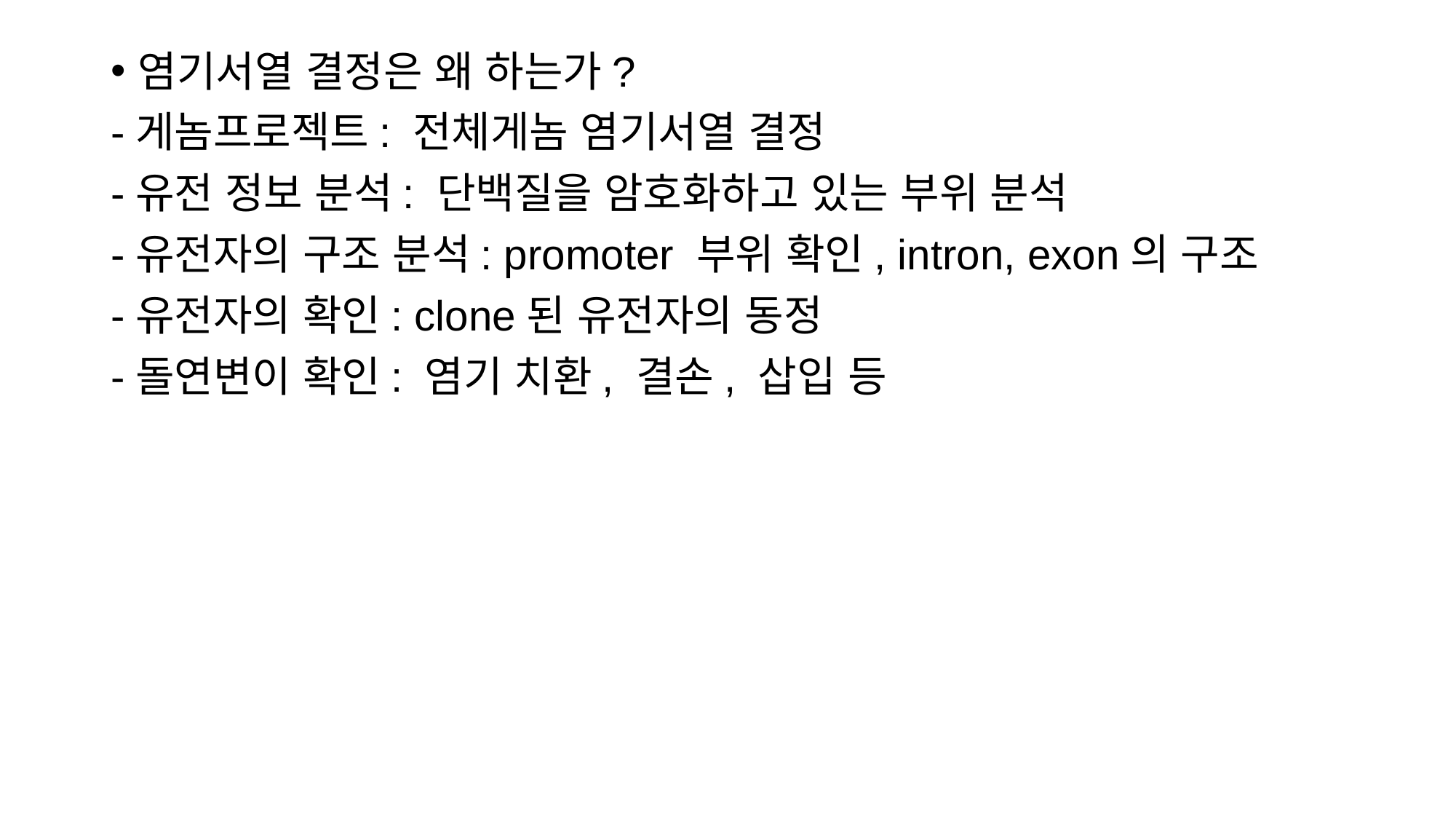

염기서열 결정은 왜 하는가?
-게놈프로젝트: 전체게놈 염기서열 결정
-유전 정보 분석: 단백질을 암호화하고 있는 부위 분석
-유전자의 구조 분석: promoter 부위 확인, intron, exon의 구조
-유전자의 확인: clone된 유전자의 동정
-돌연변이 확인: 염기 치환, 결손, 삽입 등